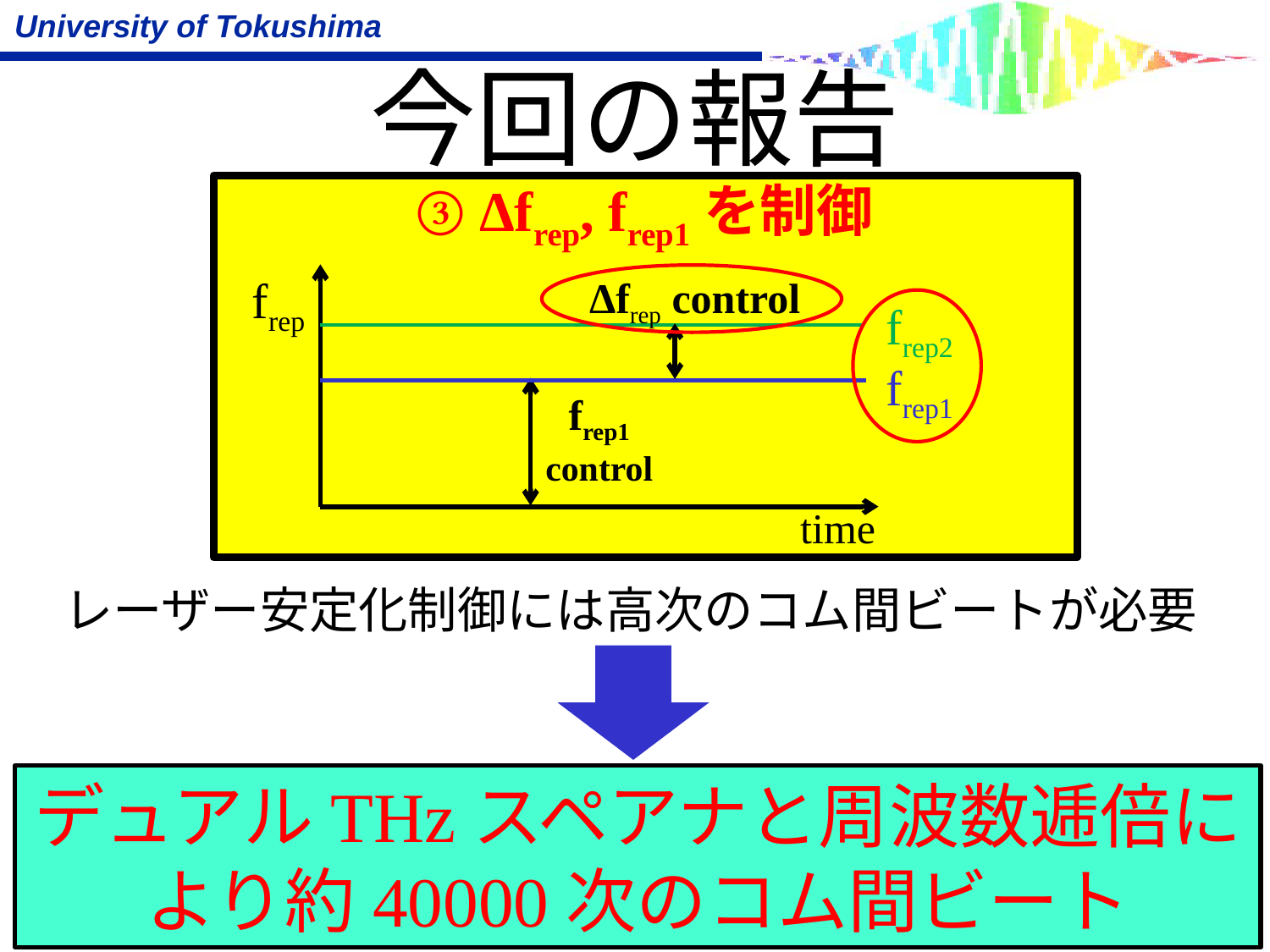

# 今回の報告
③ Δfrep, frep1を制御

frep
Δfrep control

frep2

frep1
frep1
control
time
レーザー安定化制御には高次のコム間ビートが必要

デュアルTHzスペアナと周波数逓倍により約40000次のコム間ビート